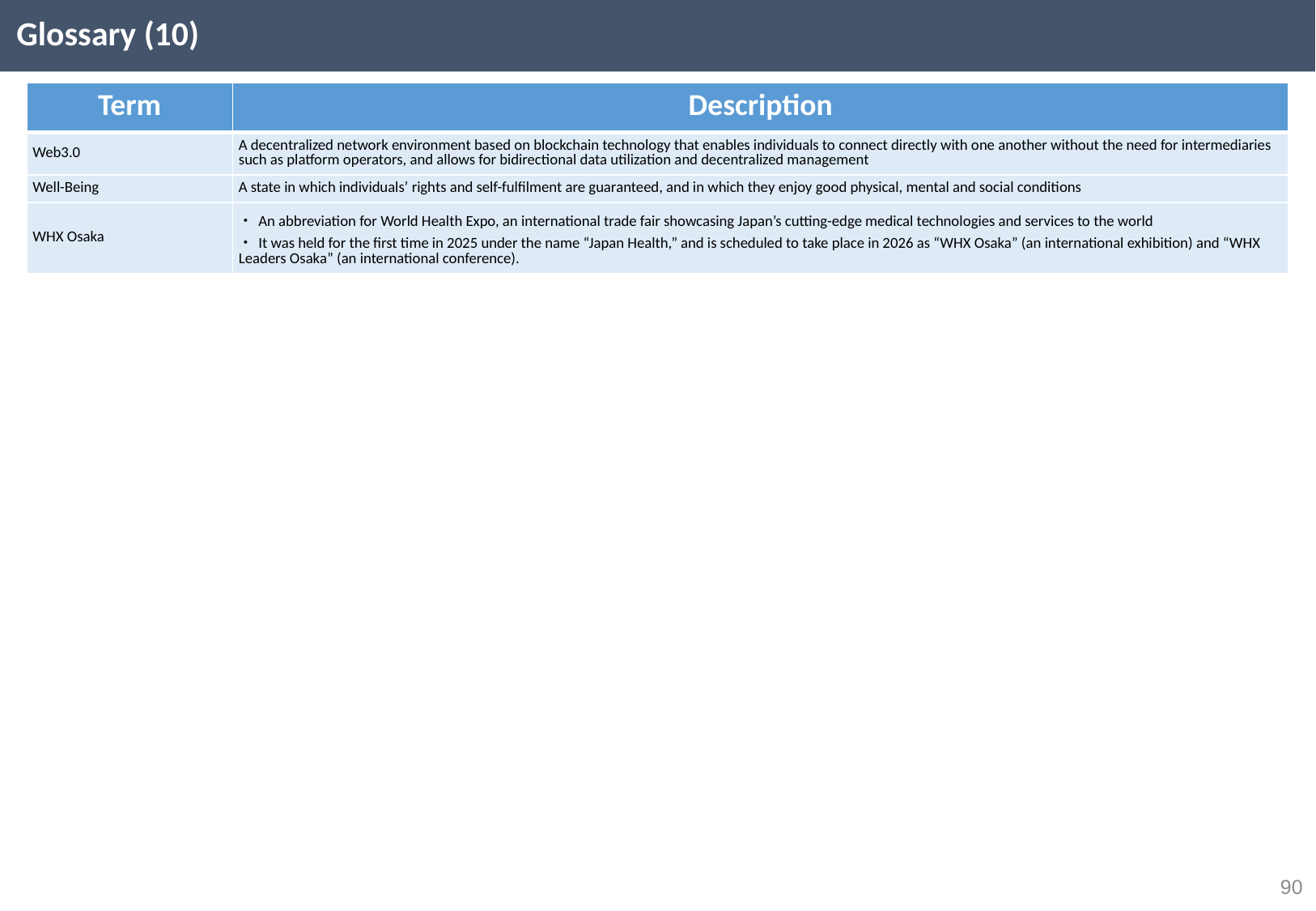

Glossary (10)
| Term | Description |
| --- | --- |
| Web3.0 | A decentralized network environment based on blockchain technology that enables individuals to connect directly with one another without the need for intermediaries such as platform operators, and allows for bidirectional data utilization and decentralized management |
| Well-Being | A state in which individuals’ rights and self-fulfilment are guaranteed, and in which they enjoy good physical, mental and social conditions |
| WHX Osaka | ・An abbreviation for World Health Expo, an international trade fair showcasing Japan’s cutting-edge medical technologies and services to the world ・It was held for the first time in 2025 under the name “Japan Health,” and is scheduled to take place in 2026 as “WHX Osaka” (an international exhibition) and “WHX Leaders Osaka” (an international conference). |
90